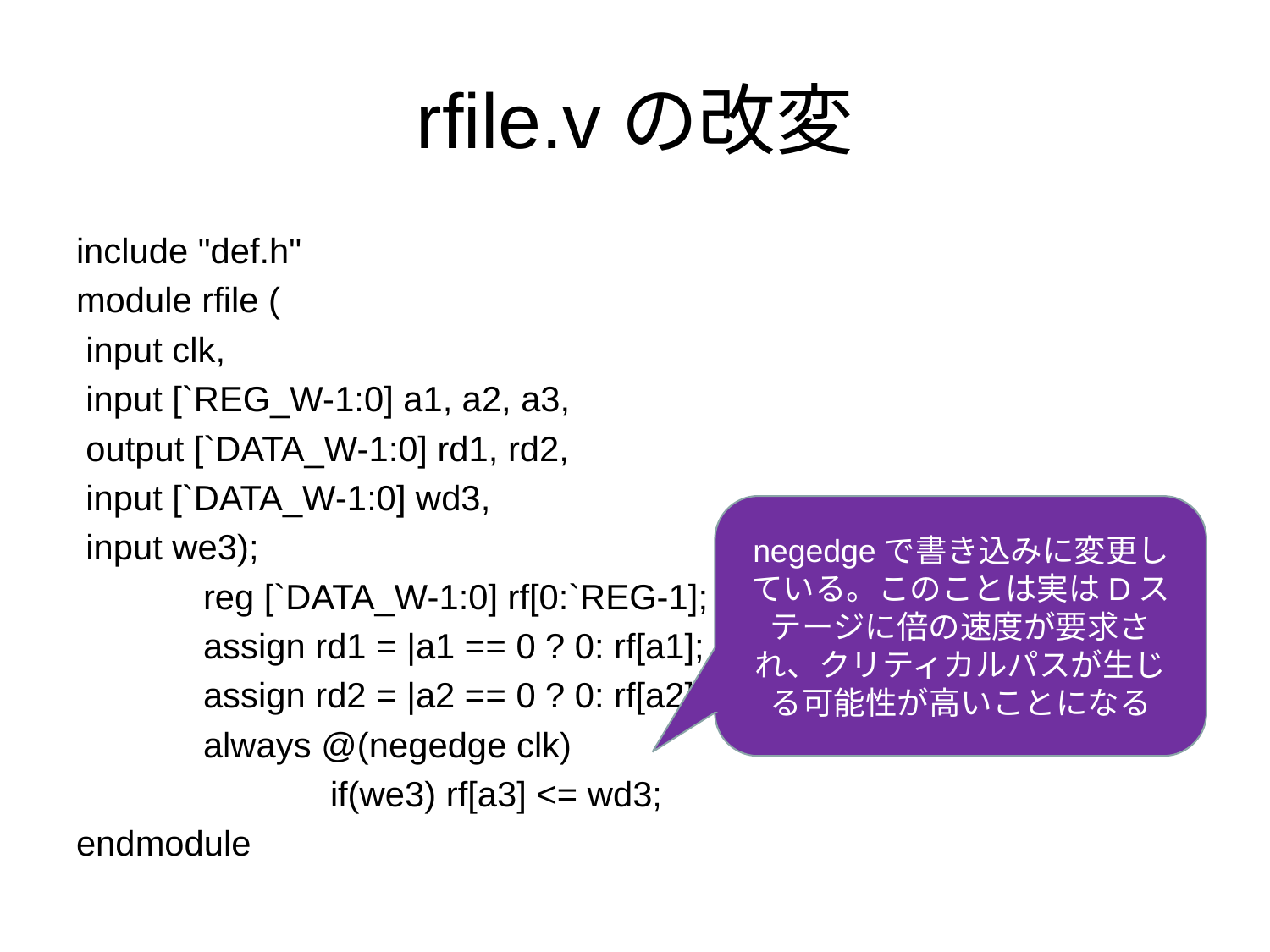

# rfile.vの改変
include "def.h"
module rfile (
 input clk,
 input [`REG_W-1:0] a1, a2, a3,
 output [`DATA_W-1:0] rd1, rd2,
 input [`DATA_W-1:0] wd3,
 input we3);
	reg [`DATA_W-1:0] rf[0:`REG-1];
	assign rd1 = |a1 == 0 ? 0: rf[a1];
	assign rd2 = |a2 == 0 ? 0: rf[a2];
	always @(negedge clk)
		if(we3) rf[a3] <= wd3;
endmodule

negedgeで書き込みに変更している。このことは実はDステージに倍の速度が要求され、クリティカルパスが生じる可能性が高いことになる